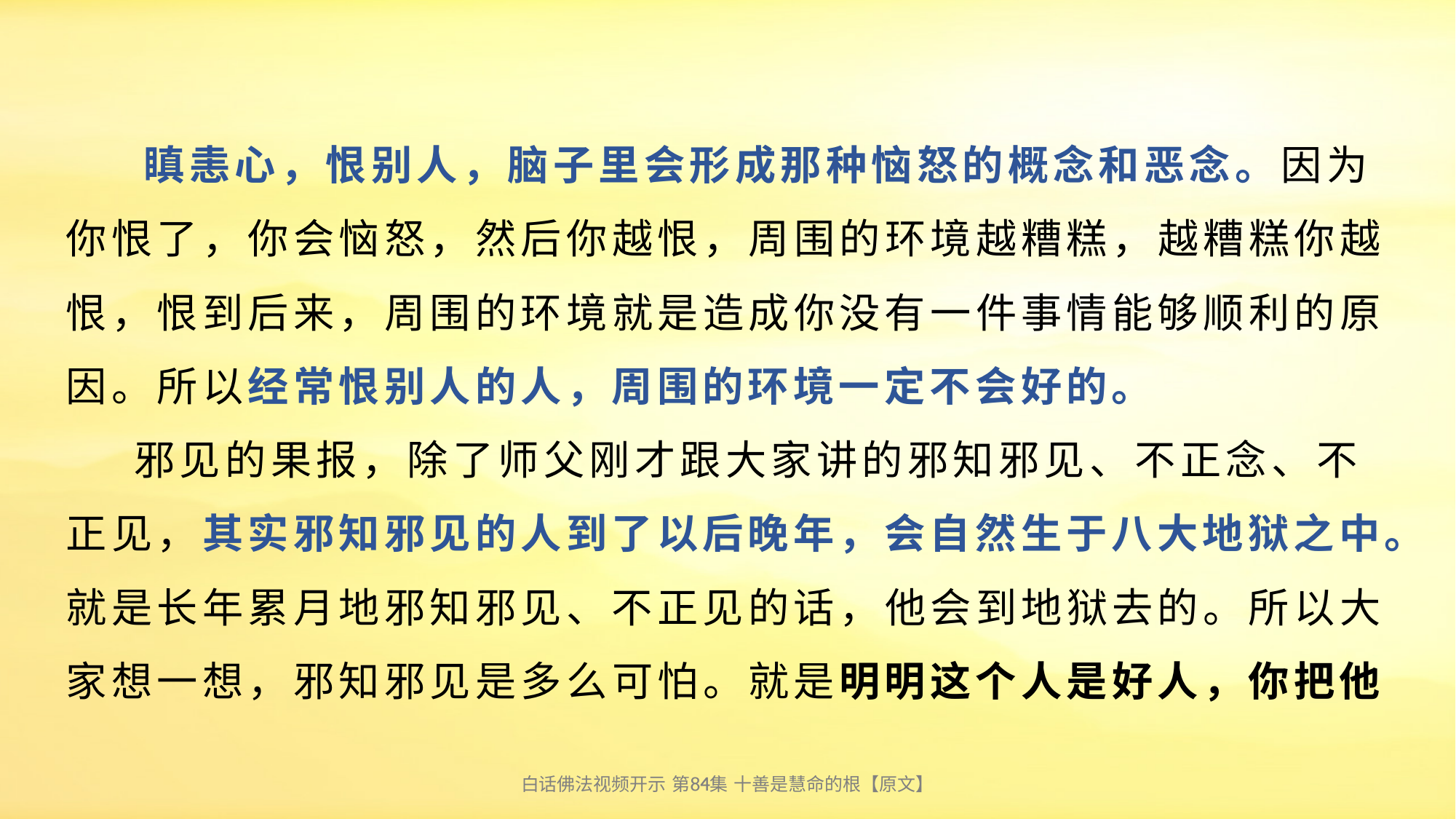

# 瞋恚心，恨别人，脑子里会形成那种恼怒的概念和恶念。因为你恨了，你会恼怒，然后你越恨，周围的环境越糟糕，越糟糕你越恨，恨到后来，周围的环境就是造成你没有一件事情能够顺利的原因。所以经常恨别人的人，周围的环境一定不会好的。 邪见的果报，除了师父刚才跟大家讲的邪知邪见、不正念、不正见，其实邪知邪见的人到了以后晚年，会自然生于八大地狱之中。就是长年累月地邪知邪见、不正见的话，他会到地狱去的。所以大家想一想，邪知邪见是多么可怕。就是明明这个人是好人，你把他
白话佛法视频开示 第84集 十善是慧命的根【原文】